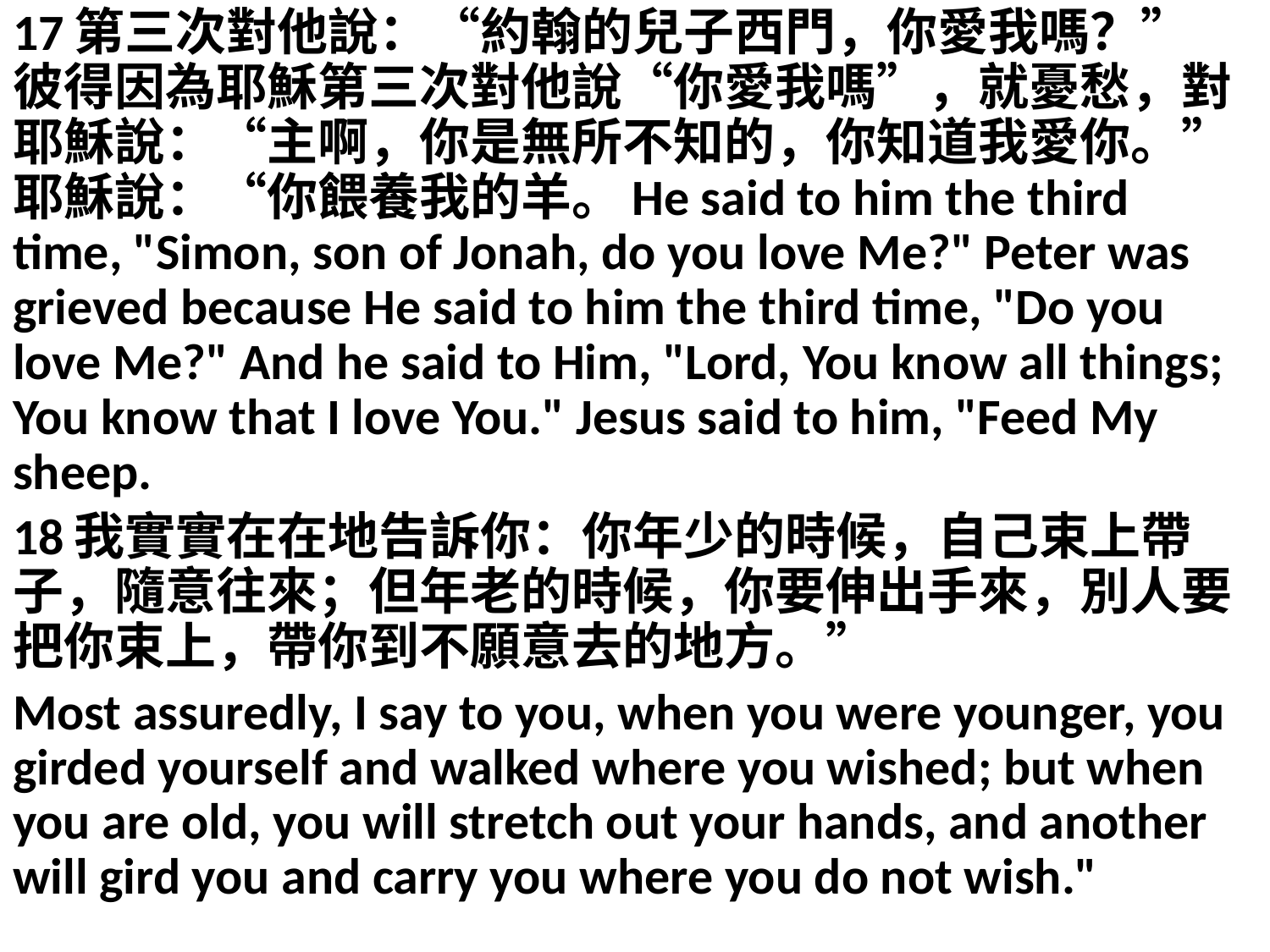

17第三次對他說：“約翰的兒子西門，你愛我嗎？”彼得因為耶穌第三次對他說“你愛我嗎”，就憂愁，對耶穌說：“主啊，你是無所不知的，你知道我愛你。”耶穌說：“你餵養我的羊。He said to him the third time, "Simon, son of Jonah, do you love Me?" Peter was grieved because He said to him the third time, "Do you love Me?" And he said to Him, "Lord, You know all things; You know that I love You." Jesus said to him, "Feed My sheep.
18我實實在在地告訴你：你年少的時候，自己束上帶子，隨意往來；但年老的時候，你要伸出手來，別人要把你束上，帶你到不願意去的地方。”
Most assuredly, I say to you, when you were younger, you girded yourself and walked where you wished; but when you are old, you will stretch out your hands, and another will gird you and carry you where you do not wish."